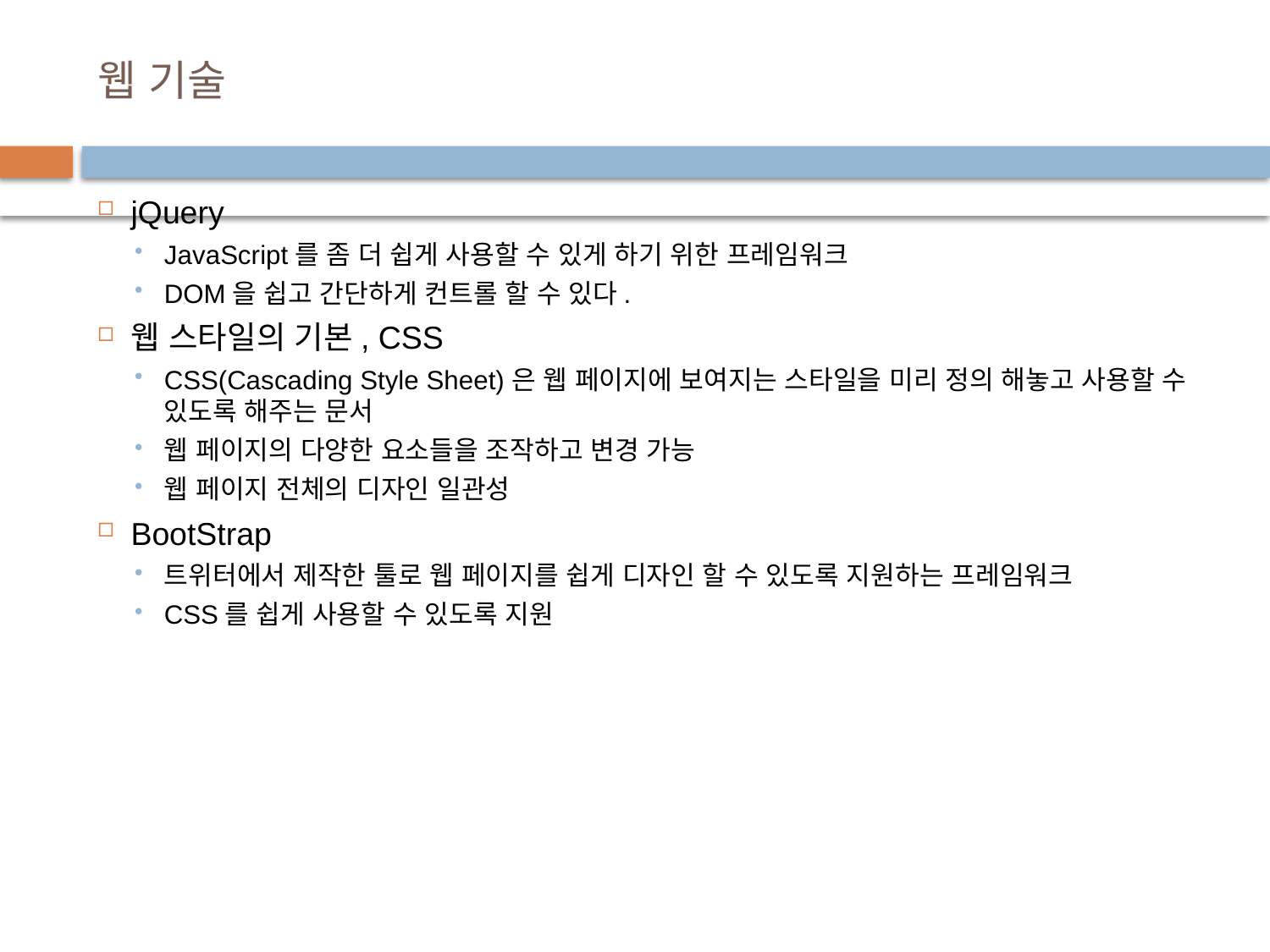

# 웹 기술
jQuery
JavaScript를 좀 더 쉽게 사용할 수 있게 하기 위한 프레임워크
DOM을 쉽고 간단하게 컨트롤 할 수 있다.
웹 스타일의 기본, CSS
CSS(Cascading Style Sheet)은 웹 페이지에 보여지는 스타일을 미리 정의 해놓고 사용할 수 있도록 해주는 문서
웹 페이지의 다양한 요소들을 조작하고 변경 가능
웹 페이지 전체의 디자인 일관성
BootStrap
트위터에서 제작한 툴로 웹 페이지를 쉽게 디자인 할 수 있도록 지원하는 프레임워크
CSS를 쉽게 사용할 수 있도록 지원